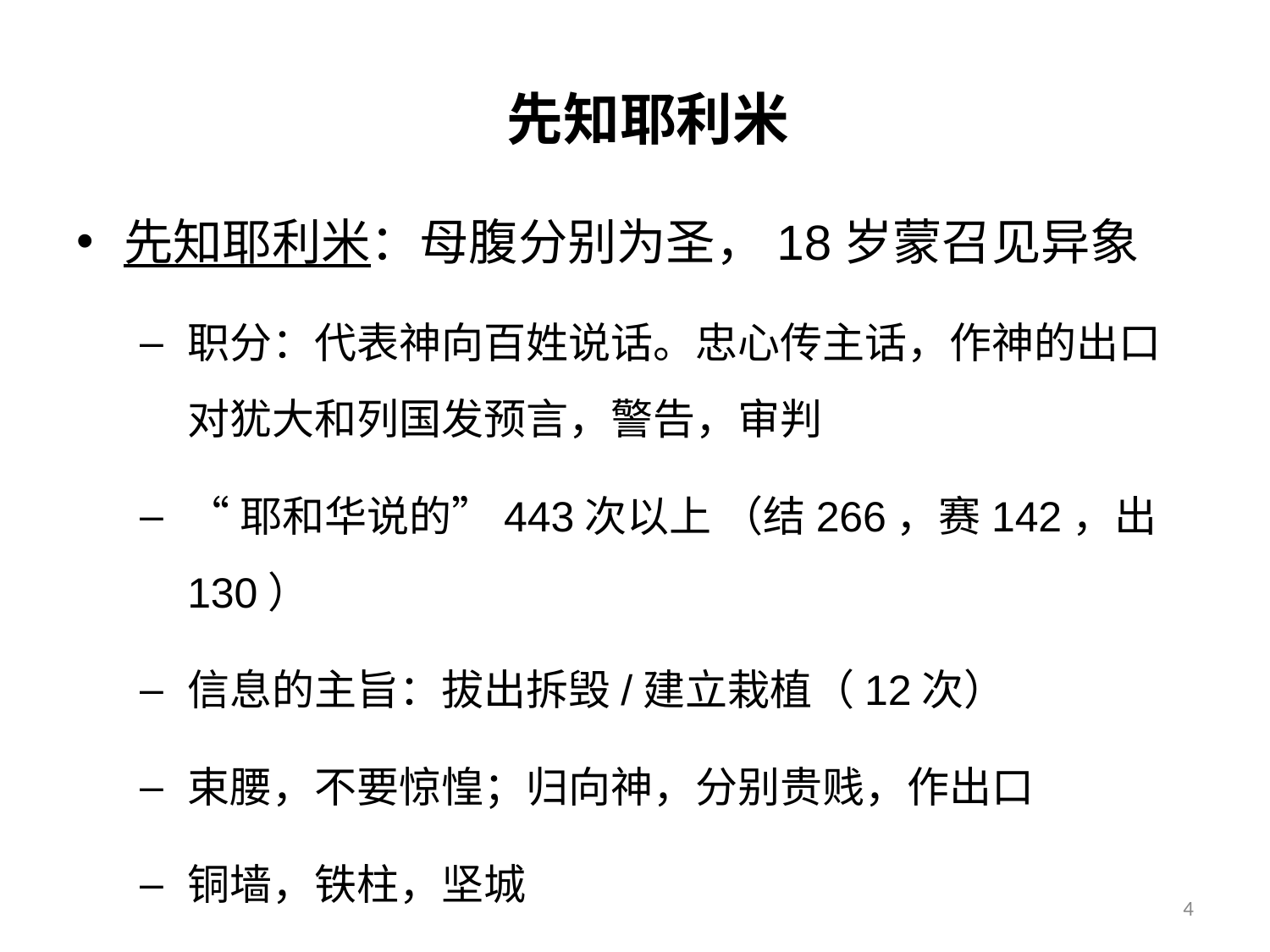

# 先知耶利米
先知耶利米：母腹分别为圣，18岁蒙召见异象
职分：代表神向百姓说话。忠心传主话，作神的出口对犹大和列国发预言，警告，审判
“耶和华说的”443次以上 （结266，赛142，出130）
信息的主旨：拔出拆毁/建立栽植（12次）
束腰，不要惊惶；归向神，分别贵贱，作出口
铜墙，铁柱，坚城
4